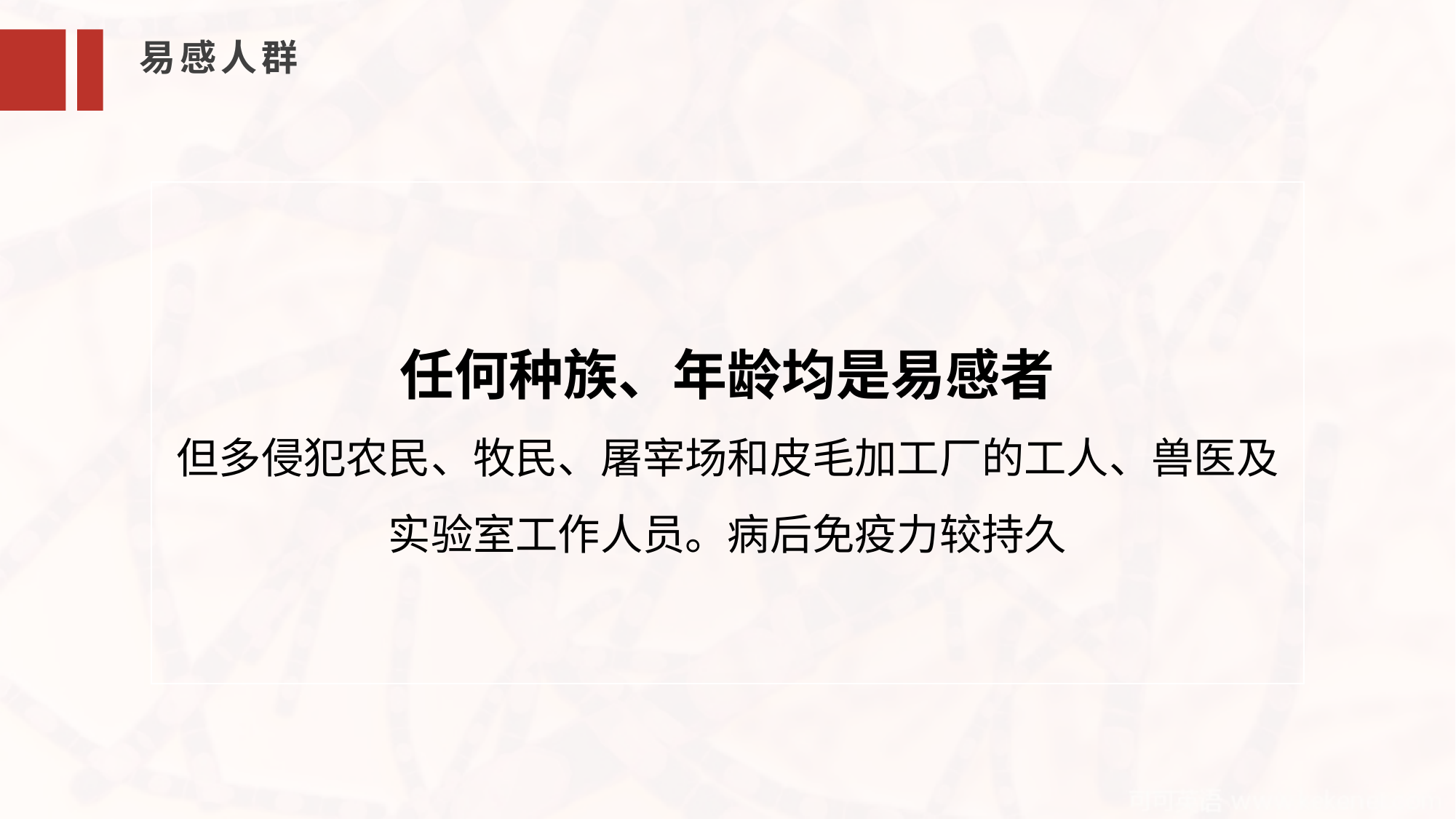

易感人群
任何种族、年龄均是易感者
但多侵犯农民、牧民、屠宰场和皮毛加工厂的工人、兽医及实验室工作人员。病后免疫力较持久